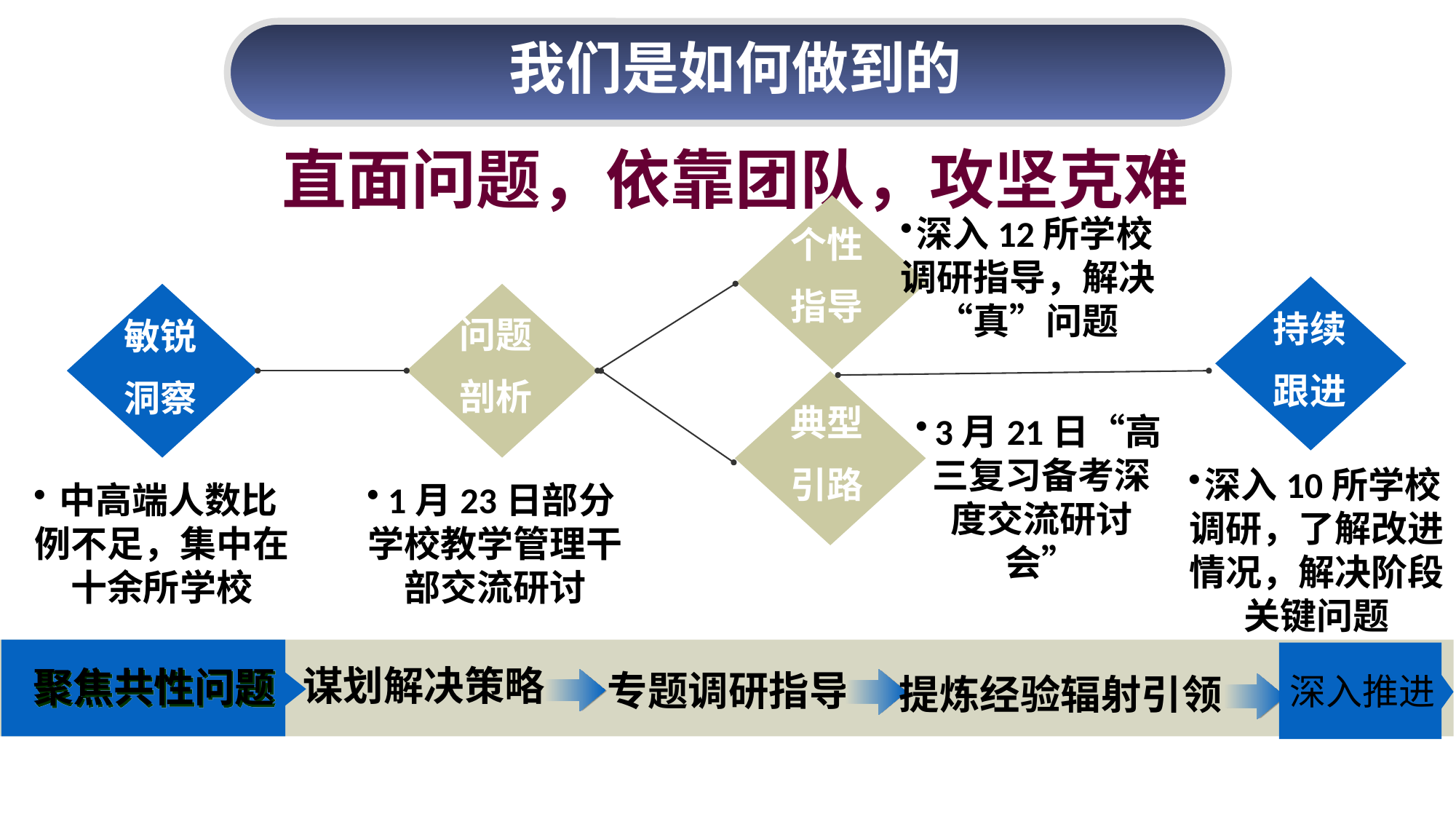

我们是如何做到的
直面问题，依靠团队，攻坚克难

深入12所学校调研指导，解决“真”问题
个性
指导

持续
跟进
深入10所学校调研，了解改进情况，解决阶段关键问题

敏锐
洞察
中高端人数比例不足，集中在十余所学校

问题
剖析
1月23日部分学校教学管理干部交流研讨

典型
引路
3月21日“高三复习备考深度交流研讨会”

深入推进

谋划解决策略
聚焦共性问题
专题调研指导
提炼经验辐射引领